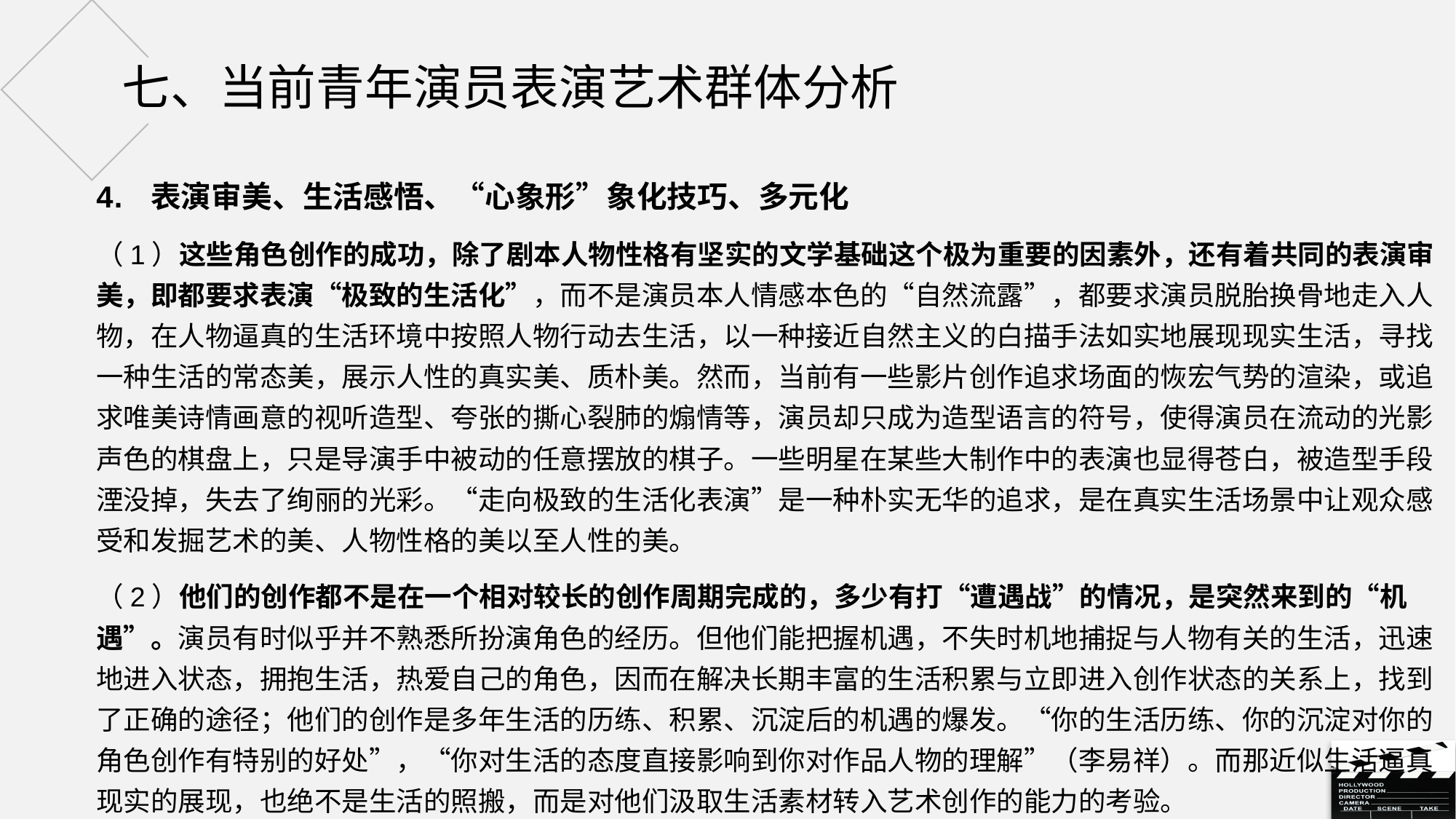

# 七、当前青年演员表演艺术群体分析
表演审美、生活感悟、“心象形”象化技巧、多元化
（1）这些角色创作的成功，除了剧本人物性格有坚实的文学基础这个极为重要的因素外，还有着共同的表演审美，即都要求表演“极致的生活化”，而不是演员本人情感本色的“自然流露”，都要求演员脱胎换骨地走入人物，在人物逼真的生活环境中按照人物行动去生活，以一种接近自然主义的白描手法如实地展现现实生活，寻找一种生活的常态美，展示人性的真实美、质朴美。然而，当前有一些影片创作追求场面的恢宏气势的渲染，或追求唯美诗情画意的视听造型、夸张的撕心裂肺的煽情等，演员却只成为造型语言的符号，使得演员在流动的光影声色的棋盘上，只是导演手中被动的任意摆放的棋子。一些明星在某些大制作中的表演也显得苍白，被造型手段湮没掉，失去了绚丽的光彩。“走向极致的生活化表演”是一种朴实无华的追求，是在真实生活场景中让观众感受和发掘艺术的美、人物性格的美以至人性的美。
（2）他们的创作都不是在一个相对较长的创作周期完成的，多少有打“遭遇战”的情况，是突然来到的“机遇”。演员有时似乎并不熟悉所扮演角色的经历。但他们能把握机遇，不失时机地捕捉与人物有关的生活，迅速地进入状态，拥抱生活，热爱自己的角色，因而在解决长期丰富的生活积累与立即进入创作状态的关系上，找到了正确的途径；他们的创作是多年生活的历练、积累、沉淀后的机遇的爆发。“你的生活历练、你的沉淀对你的角色创作有特别的好处”，“你对生活的态度直接影响到你对作品人物的理解”（李易祥）。而那近似生活逼真现实的展现，也绝不是生活的照搬，而是对他们汲取生活素材转入艺术创作的能力的考验。